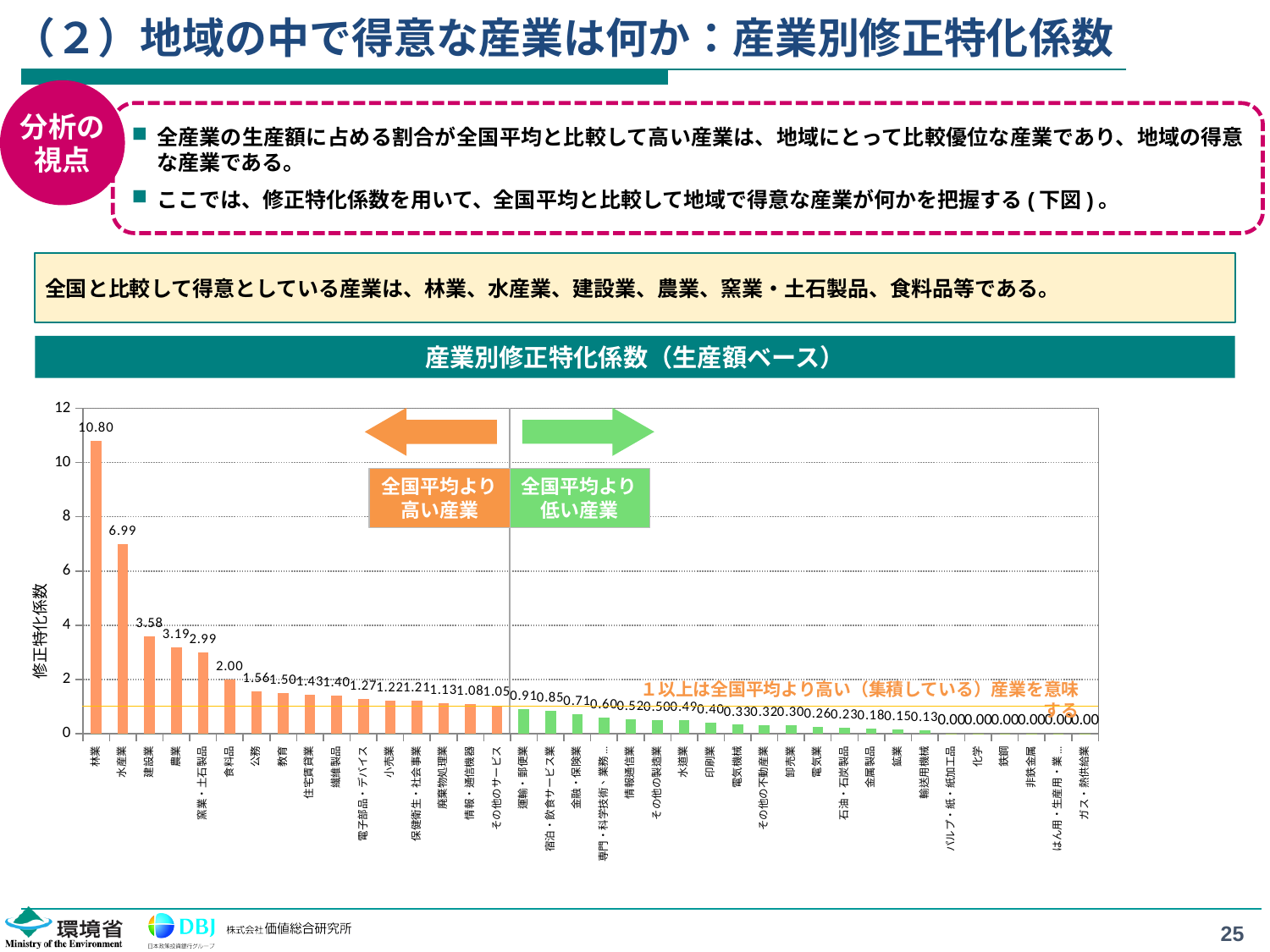

# （２）地域の中で得意な産業は何か：産業別修正特化係数
分析の
視点
全産業の生産額に占める割合が全国平均と比較して高い産業は、地域にとって比較優位な産業であり、地域の得意な産業である。
ここでは、修正特化係数を用いて、全国平均と比較して地域で得意な産業が何かを把握する(下図)。
全国と比較して得意としている産業は、林業、水産業、建設業、農業、窯業・土石製品、食料品等である。
産業別修正特化係数（生産額ベース）

### Chart

| Category |  |  | ゼロ |
|---|---|---|---|
| 林業 | 0.0 | 10.799499958986644 | 0.0 |
| 水産業 | 0.0 | 6.986798146565027 | 0.0 |
| 建設業 | 0.0 | 3.581650387733713 | 0.0 |
| 農業 | 0.0 | 3.1926412755222278 | 0.0 |
| 窯業・土石製品 | 0.0 | 2.9858526899981577 | 0.0 |
| 食料品 | 0.0 | 2.003947867202989 | 0.0 |
| 公務 | 0.0 | 1.5559964764775738 | 0.0 |
| 教育 | 0.0 | 1.5017998921184317 | 0.0 |
| 住宅賃貸業 | 0.0 | 1.429426391115664 | 0.0 |
| 繊維製品 | 0.0 | 1.398206471987912 | 0.0 |
| 電子部品・デバイス | 0.0 | 1.2735585163327658 | 0.0 |
| 小売業 | 0.0 | 1.2237829395162192 | 0.0 |
| 保健衛生・社会事業 | 0.0 | 1.2099186573882665 | 0.0 |
| 廃棄物処理業 | 0.0 | 1.134714237305985 | 0.0 |
| 情報・通信機器 | 0.0 | 1.0821822829975332 | 0.0 |
| その他のサービス | 0.0 | 1.046490508293038 | 0.0 |
| 運輸・郵便業 | 0.9129507490284648 | 0.0 | 0.0 |
| 宿泊・飲食サービス業 | 0.8492012557537894 | 0.0 | 0.0 |
| 金融・保険業 | 0.7102537819166748 | 0.0 | 0.0 |
| 専門・科学技術、業務支援サービス業 | 0.5969183259224048 | 0.0 | 0.0 |
| 情報通信業 | 0.5209396729435869 | 0.0 | 0.0 |
| その他の製造業 | 0.5046436158409215 | 0.0 | 0.0 |
| 水道業 | 0.4869958177215887 | 0.0 | 0.0 |
| 印刷業 | 0.40288111953322087 | 0.0 | 0.0 |
| 電気機械 | 0.3284728786333618 | 0.0 | 0.0 |
| その他の不動産業 | 0.3209213943155541 | 0.0 | 0.0 |
| 卸売業 | 0.301459568476304 | 0.0 | 0.0 |
| 電気業 | 0.2582965953538986 | 0.0 | 0.0 |
| 石油・石炭製品 | 0.226124618173153 | 0.0 | 0.0 |
| 金属製品 | 0.17900585127712534 | 0.0 | 0.0 |
| 鉱業 | 0.14998353402622958 | 0.0 | 0.0 |
| 輸送用機械 | 0.1298185922314965 | 0.0 | 0.0 |
| パルプ・紙・紙加工品 | 0.0 | 0.0 | 1e-10 |
| 化学 | 0.0 | 0.0 | 1e-10 |
| 鉄鋼 | 0.0 | 0.0 | 1e-10 |
| 非鉄金属 | 0.0 | 0.0 | 1e-10 |
| はん用・生産用・業務用機械 | 0.0 | 0.0 | 1e-10 |
| ガス・熱供給業 | 0.0 | 0.0 | 1e-10 |

全国平均より
高い産業
全国平均より
低い産業
１以上は全国平均より高い（集積している）産業を意味する
25